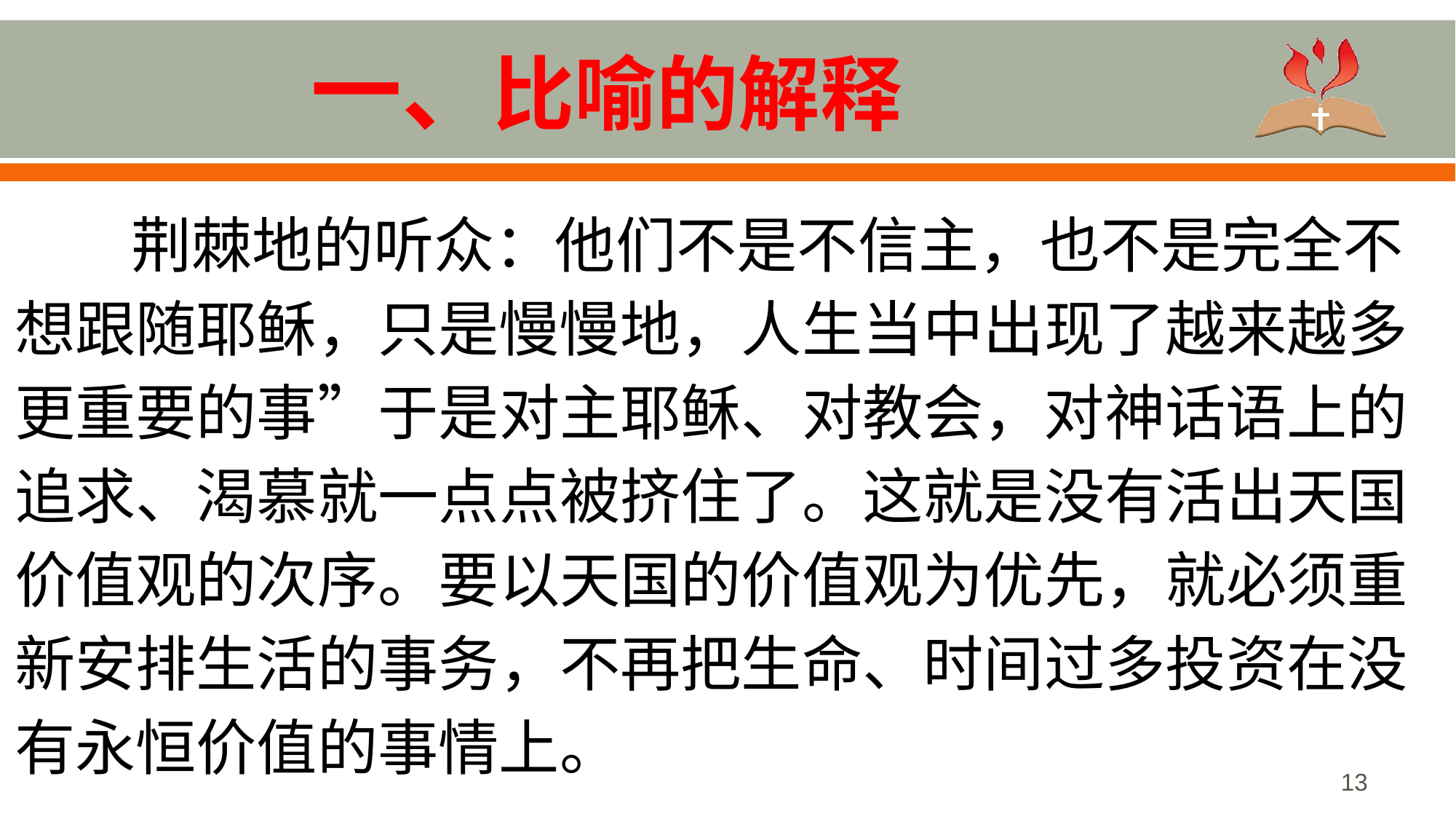

# 一、比喻的解释
荆棘地的听众：他们不是不信主，也不是完全不想跟随耶稣，只是慢慢地，人生当中出现了越来越多更重要的事”于是对主耶稣、对教会，对神话语上的追求、渴慕就一点点被挤住了。这就是没有活出天国价值观的次序。要以天国的价值观为优先，就必须重新安排生活的事务，不再把生命、时间过多投资在没有永恒价值的事情上。

13